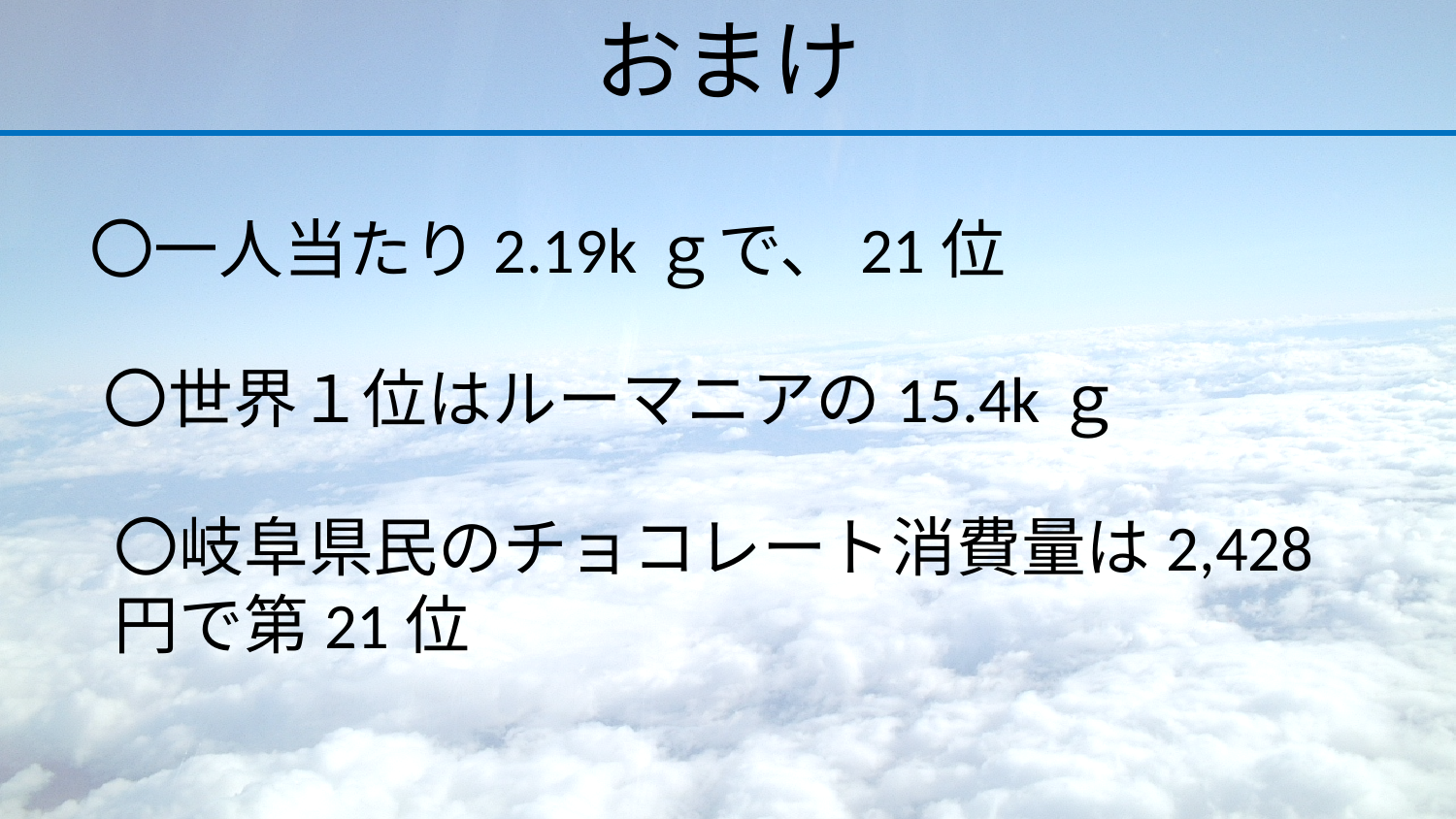

# おまけ
〇一人当たり2.19kｇで、21位
〇世界１位はルーマニアの15.4kｇ
〇岐阜県民のチョコレート消費量は2,428円で第21位